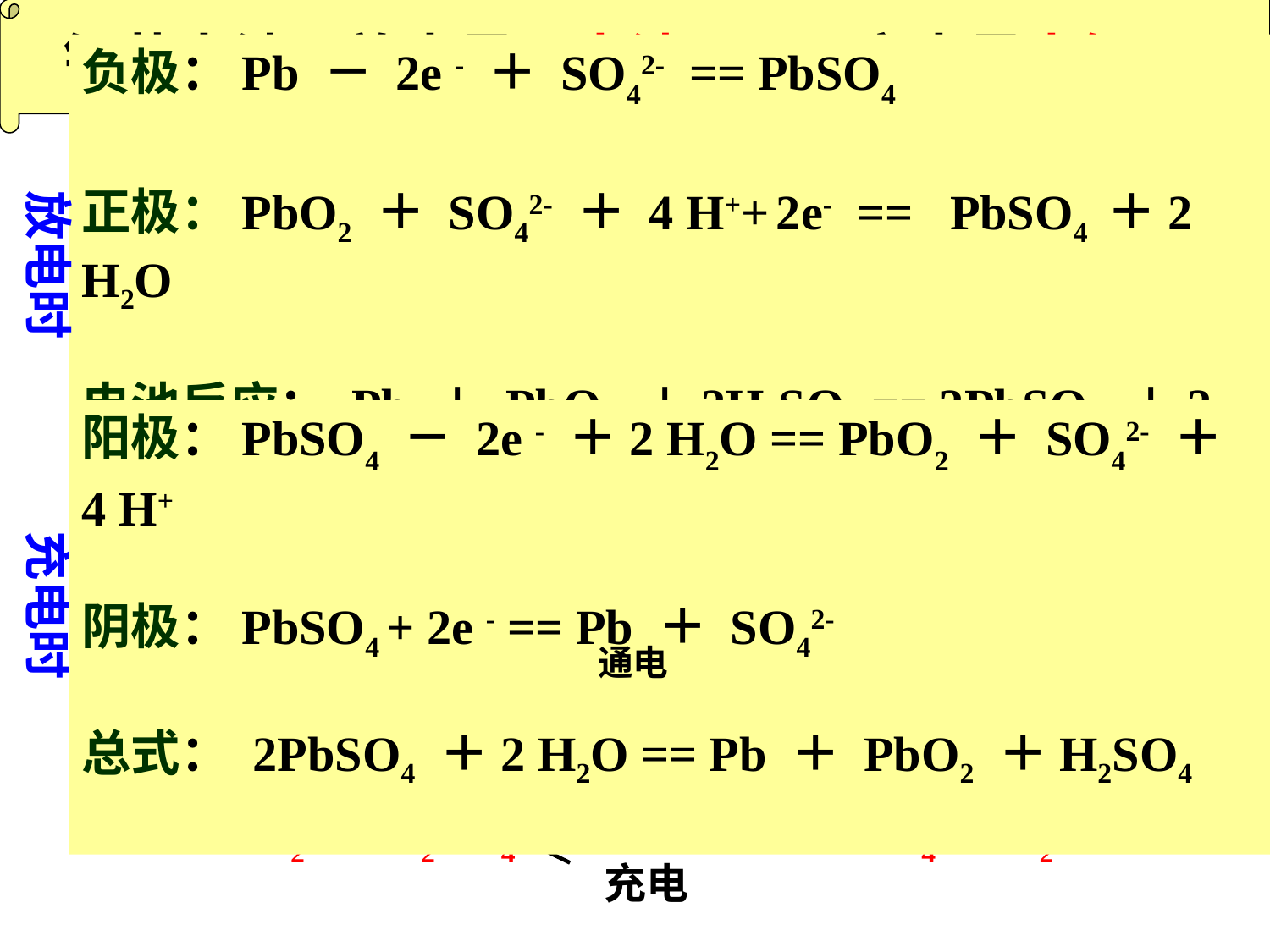

铅蓄电池：放电是原电池原理；充电是电解原理
负极：Pb － 2e - ＋ SO42-  == PbSO4

正极：PbO2 ＋ SO42- ＋ 4 H++ 2e-  ==   PbSO4 ＋2 H2O

电池反应： Pb ＋ PbO2 ＋2H2SO4 == 2PbSO4 ＋2 H2O
放电时
阳极：PbSO4 － 2e - ＋2 H2O == PbO2 ＋ SO42- ＋ 4 H+

阴极：PbSO4 + 2e - == Pb ＋ SO42-

总式： 2PbSO4 ＋2 H2O == Pb ＋ PbO2 ＋H2SO4

通电
 充电时
放电
充电
  Pb + PbO2 + 2H2SO4                     2PbSO4 +2H2O